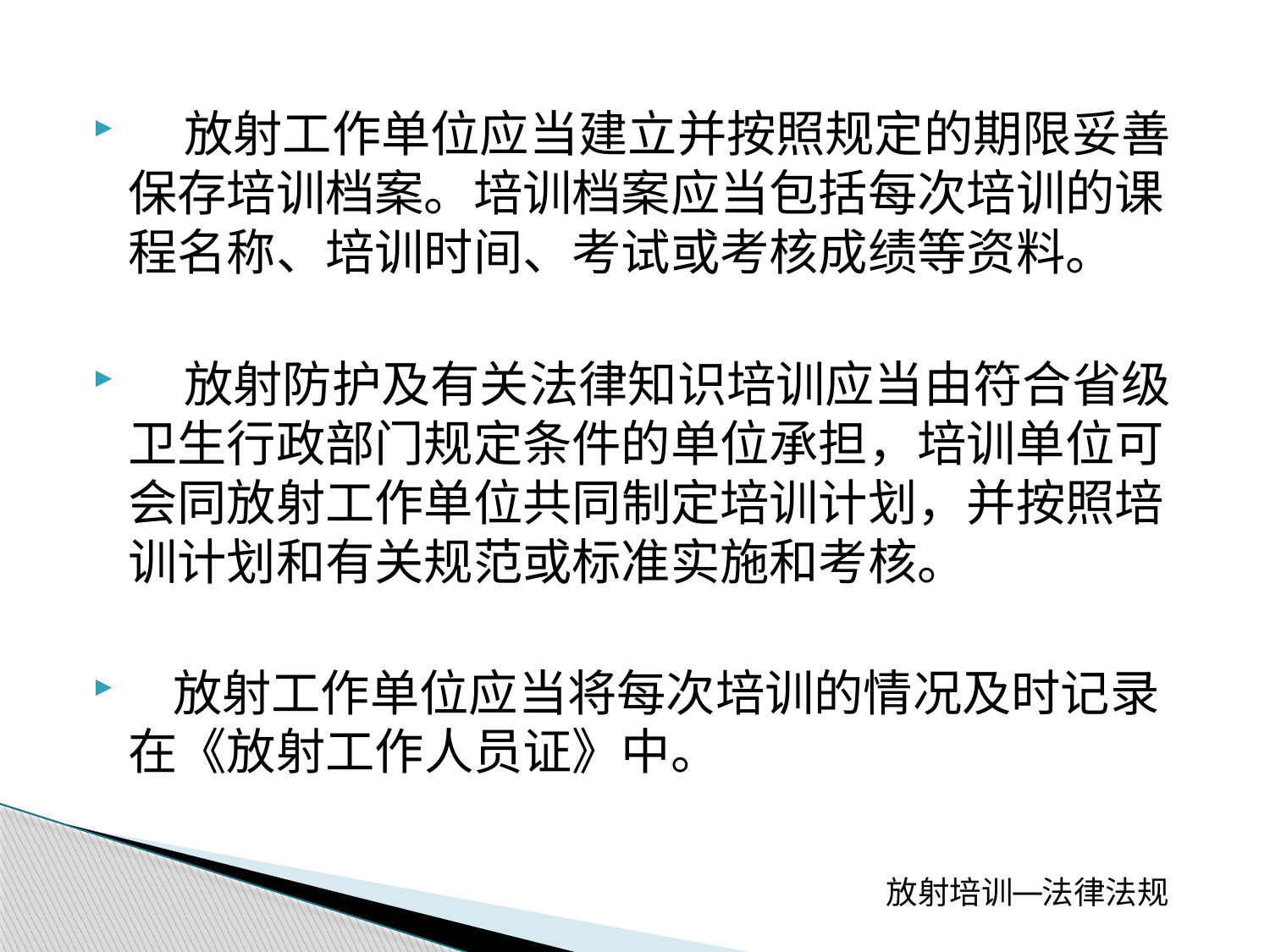

#
    放射工作单位应当建立并按照规定的期限妥善保存培训档案。培训档案应当包括每次培训的课程名称、培训时间、考试或考核成绩等资料。

    放射防护及有关法律知识培训应当由符合省级卫生行政部门规定条件的单位承担，培训单位可会同放射工作单位共同制定培训计划，并按照培训计划和有关规范或标准实施和考核。

   放射工作单位应当将每次培训的情况及时记录在《放射工作人员证》中。

放射培训—法律法规